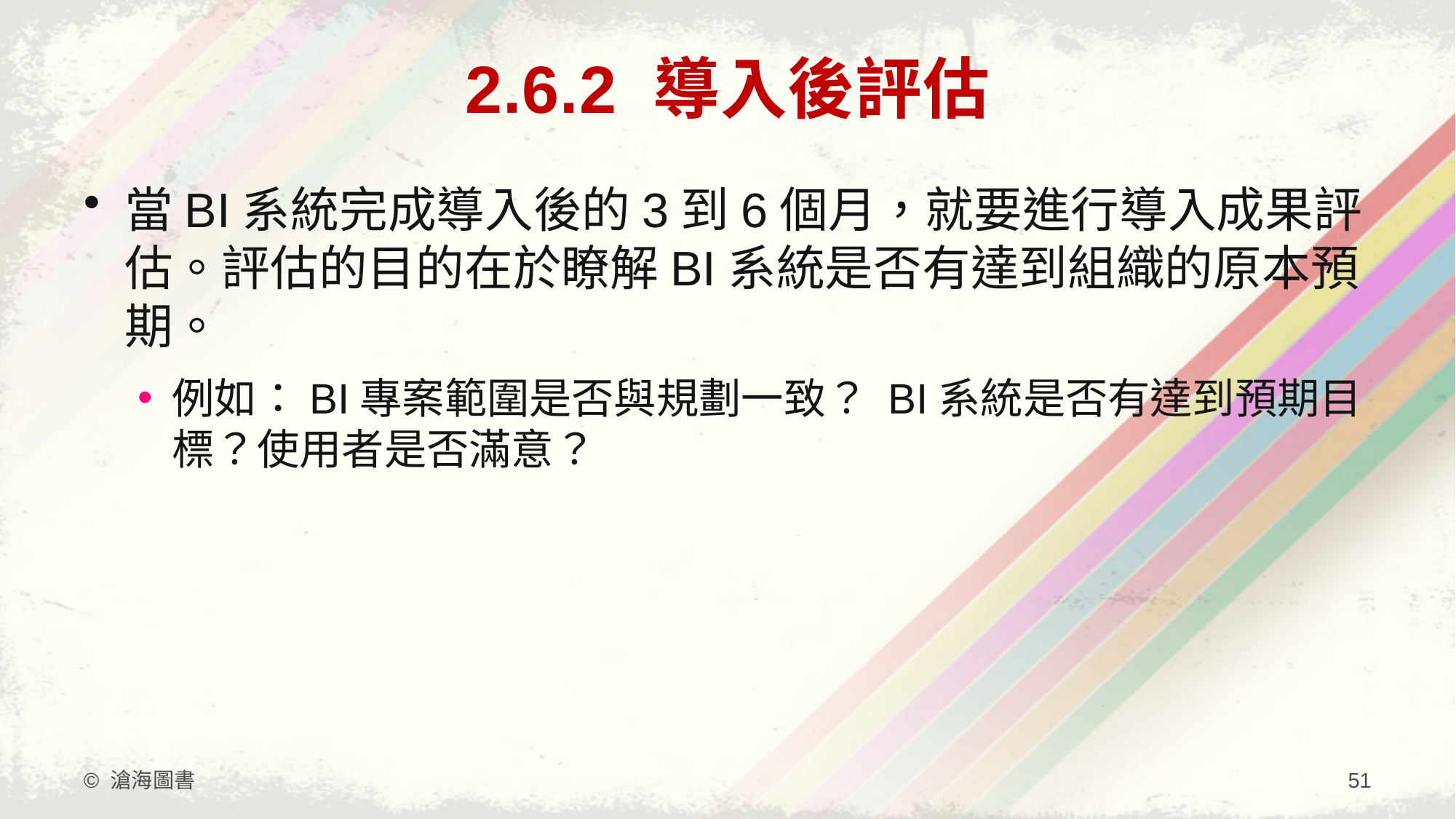

# 2.6.2 導入後評估
當BI系統完成導入後的3到6個月，就要進行導入成果評估。評估的目的在於瞭解BI系統是否有達到組織的原本預期。
例如：BI專案範圍是否與規劃一致？ BI系統是否有達到預期目標？使用者是否滿意？
© 滄海圖書

51